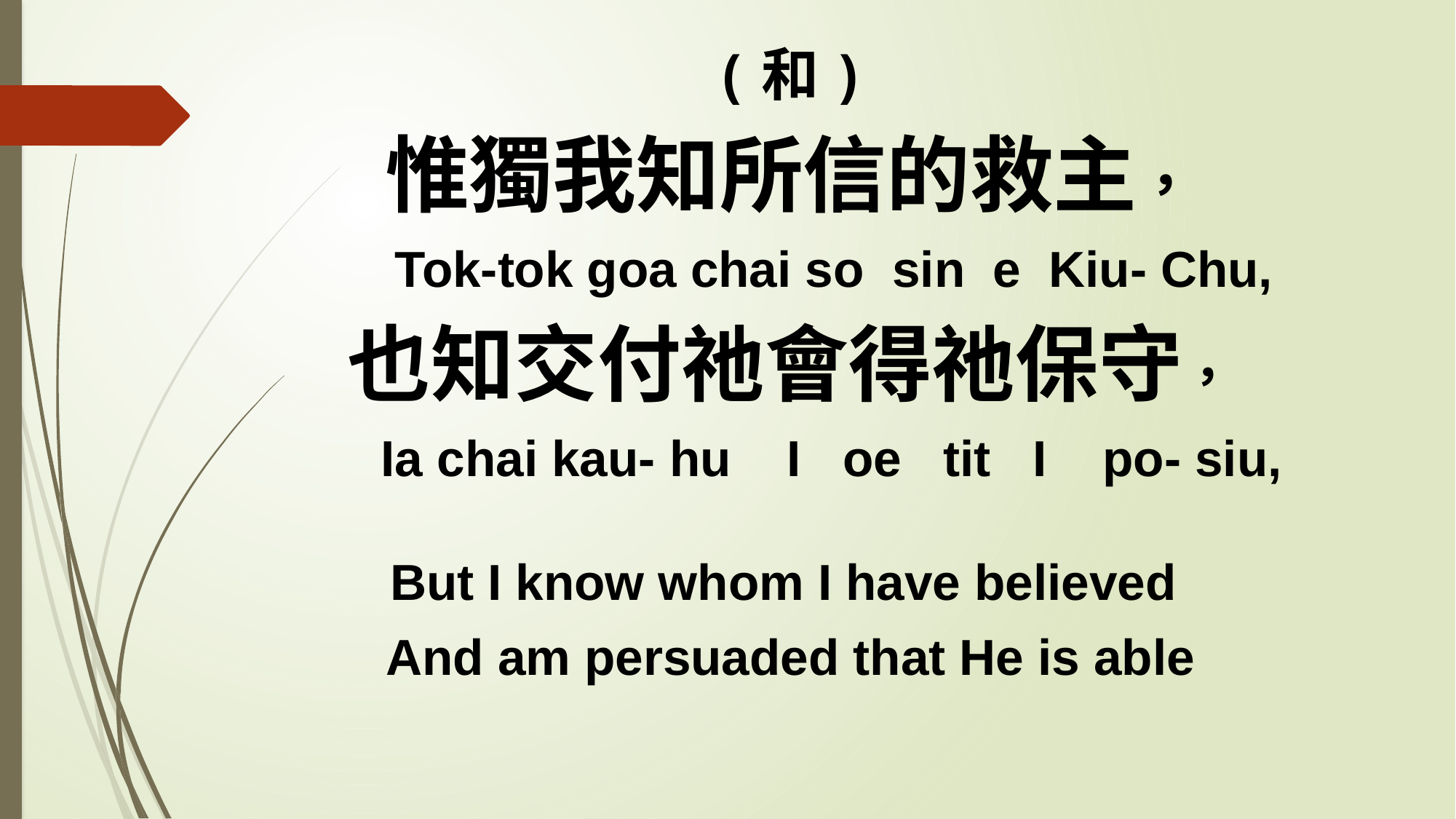

(和)
惟獨我知所信的救主，
         Tok-tok goa chai so  sin  e  Kiu- Chu,
也知交付祂會得祂保守，
        Ia chai kau- hu    I   oe   tit   I    po- siu,

But I know whom I have believed
And am persuaded that He is able